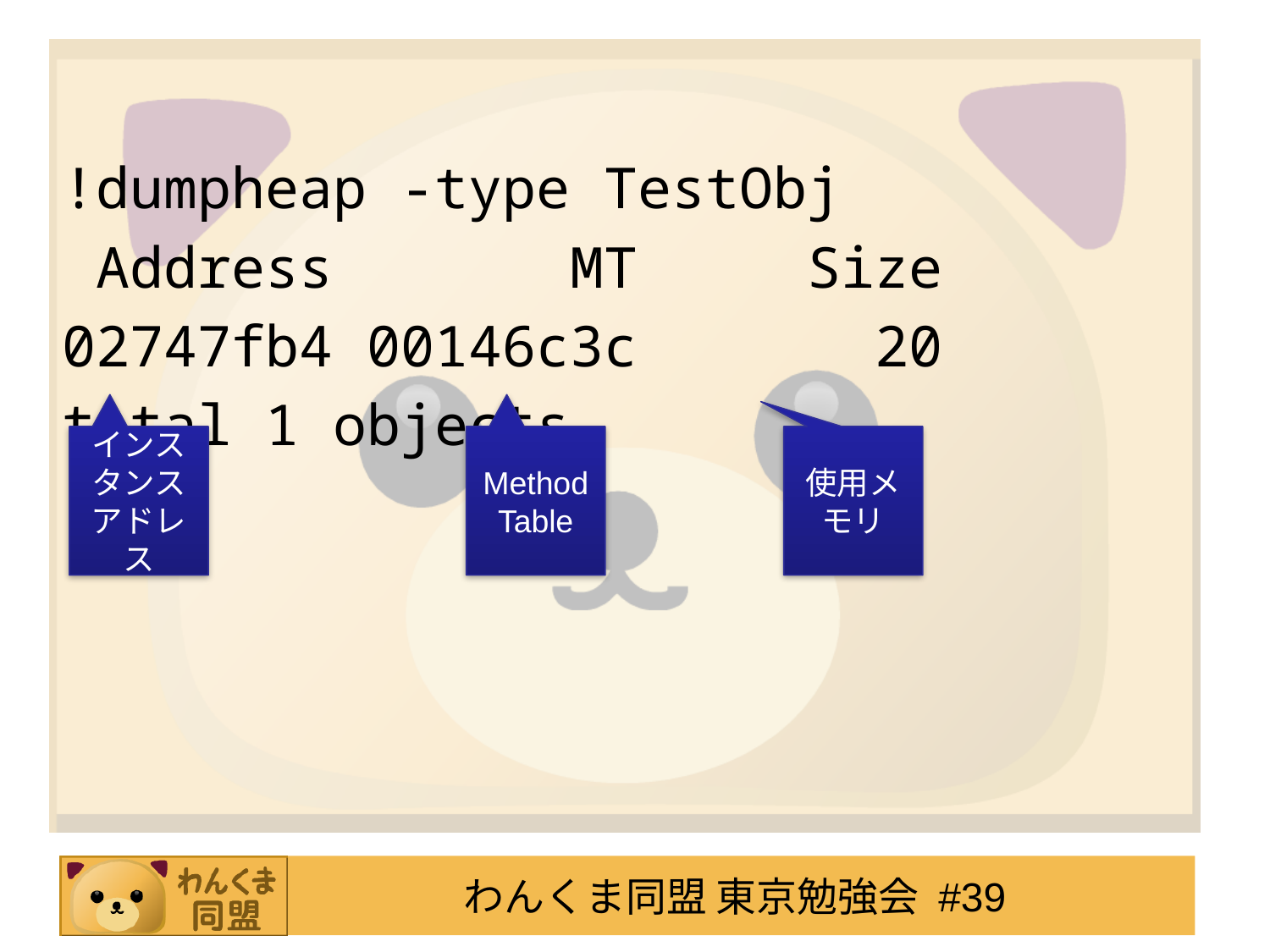

#
!dumpheap -type TestObj
 Address       MT     Size
02747fb4 00146c3c       20
total 1 objects
インスタンスアドレス
MethodTable
使用メモリ